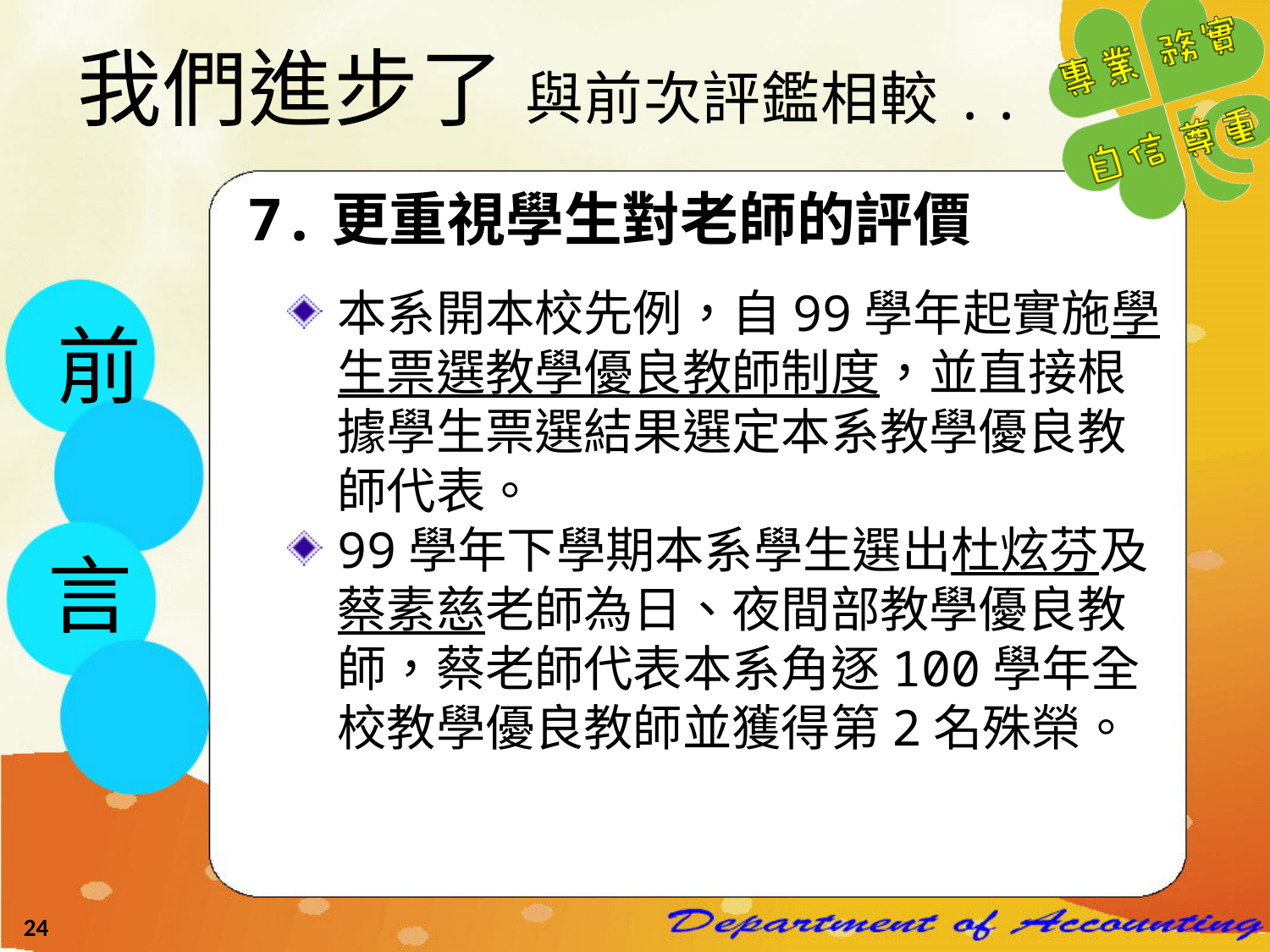

# 我們進步了 與前次評鑑相較..
7.更重視學生對老師的評價

本系開本校先例，自99學年起實施學生票選教學優良教師制度，並直接根據學生票選結果選定本系教學優良教師代表。
99學年下學期本系學生選出杜炫芬及蔡素慈老師為日、夜間部教學優良教師，蔡老師代表本系角逐100學年全校教學優良教師並獲得第2名殊榮。
前

言

24